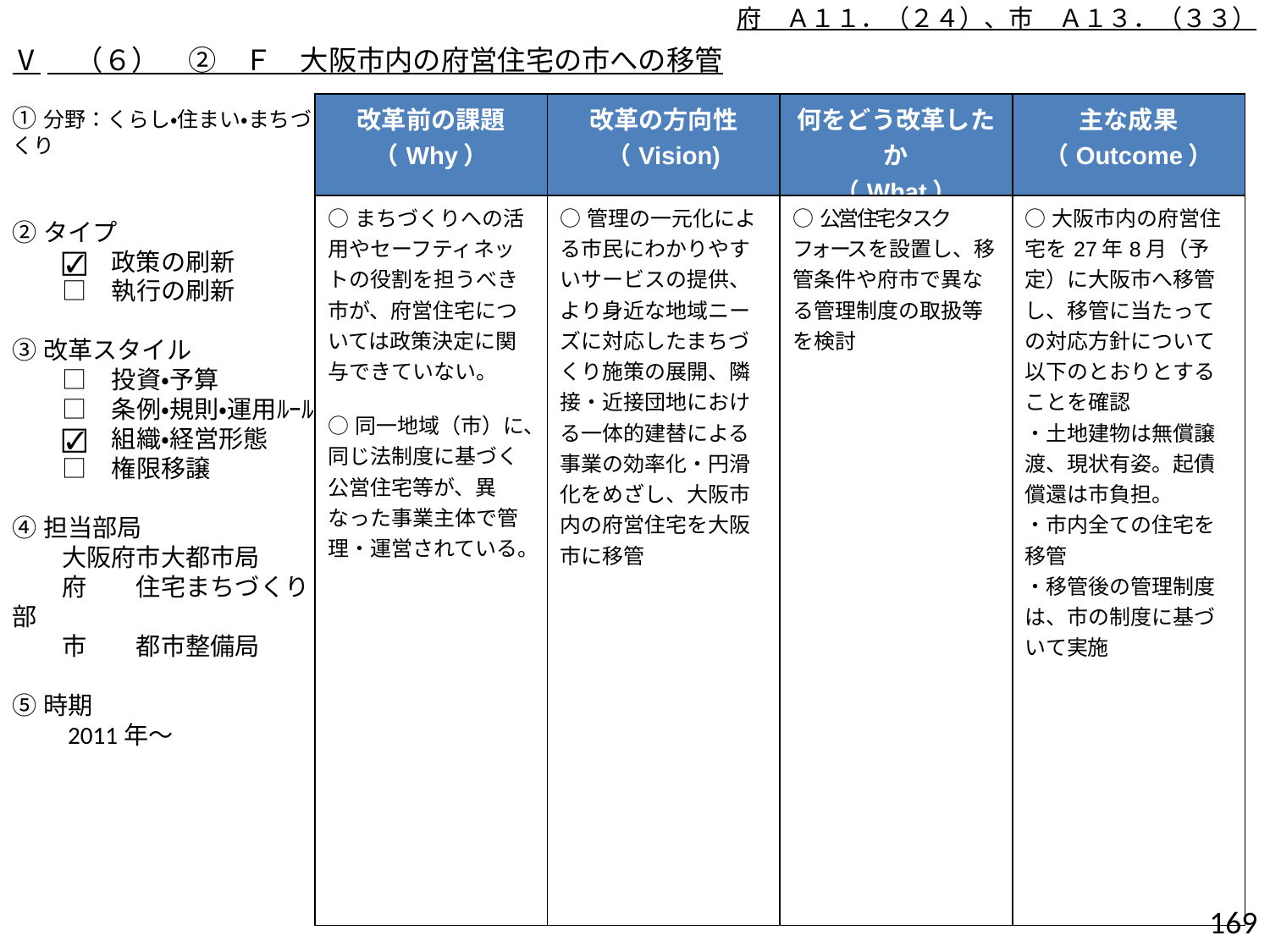

府　Ａ１１．（２４）、市　Ａ１３．（３３）
Ⅴ　（６）　②　Ｆ　大阪市内の府営住宅の市への移管
| 改革前の課題 （Why） | 改革の方向性 （Vision) | 何をどう改革したか （What） | 主な成果 （Outcome） |
| --- | --- | --- | --- |
| ○まちづくりへの活用やセーフティネットの役割を担うべき市が、府営住宅については政策決定に関与できていない。 ○同一地域（市）に、同じ法制度に基づく公営住宅等が、異なった事業主体で管理・運営されている。 | ○管理の一元化による市民にわかりやすいサービスの提供、より身近な地域ニーズに対応したまちづくり施策の展開、隣接・近接団地における一体的建替による事業の効率化・円滑化をめざし、大阪市内の府営住宅を大阪市に移管 | ○公営住宅タスクフォースを設置し、移管条件や府市で異なる管理制度の取扱等を検討 | ○大阪市内の府営住宅を27年8月（予定）に大阪市へ移管し、移管に当たっての対応方針について以下のとおりとすることを確認 ・土地建物は無償譲渡、現状有姿。起債償還は市負担。 ・市内全ての住宅を移管 ・移管後の管理制度は、市の制度に基づいて実施 |
①分野：くらし・住まい・まちづくり

②タイプ
　　☑　政策の刷新
　　□　執行の刷新

③改革スタイル
　　□　投資・予算
　　□　条例・規則・運用ﾙｰﾙ
　　☑　組織・経営形態
　　□　権限移譲

④担当部局
　　大阪府市大都市局
　　府　　住宅まちづくり部
　　市　　都市整備局

⑤時期
　　2011年～
169